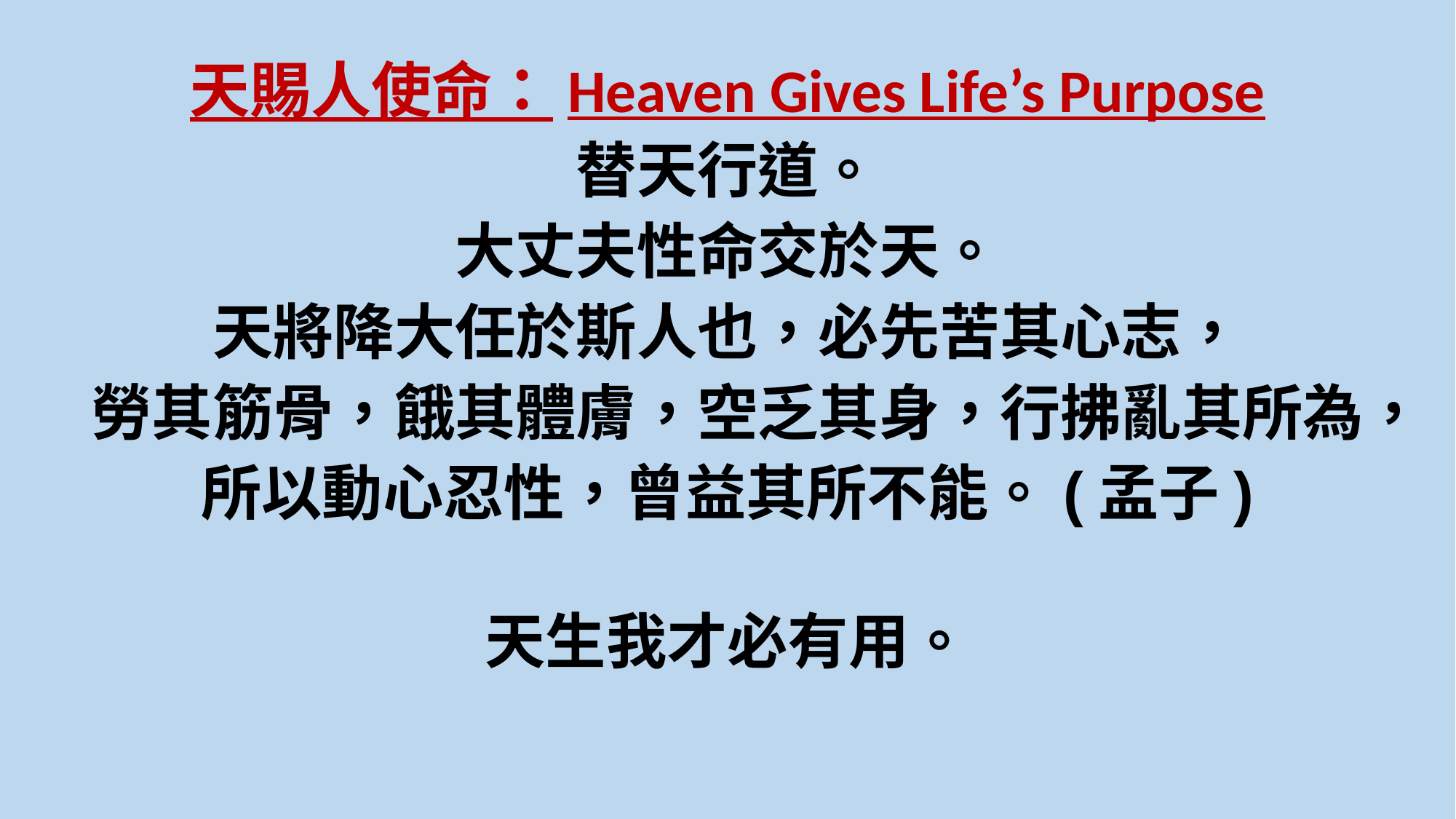

天賜人使命：Heaven Gives Life’s Purpose
替天行道。
大丈夫性命交於天。
天將降大任於斯人也，必先苦其心志，
勞其筋骨，餓其體膚，空乏其身，行拂亂其所為，
所以動心忍性，曾益其所不能。(孟子)

天生我才必有用。